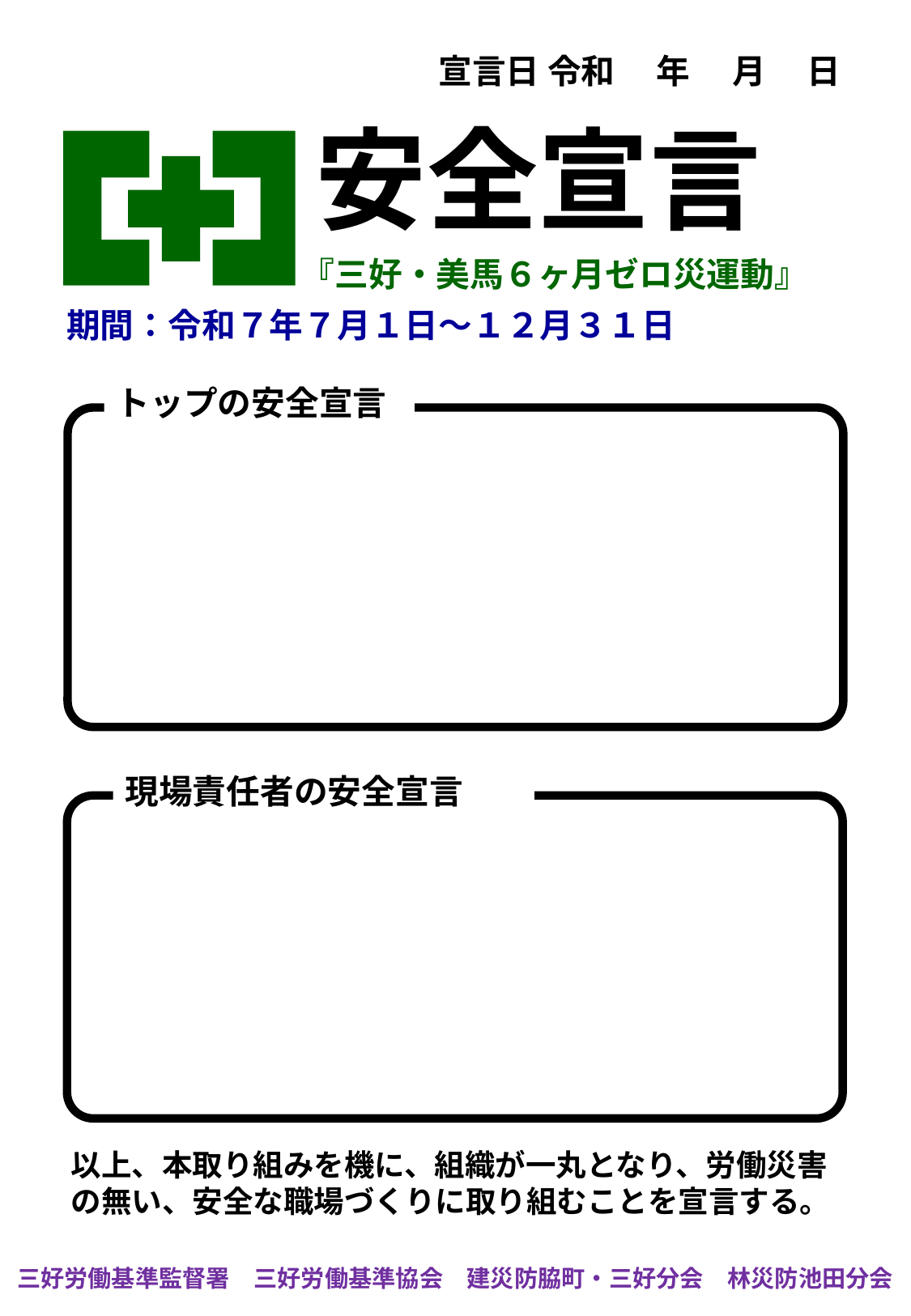

宣言日 令和　 年　 月　 日
安全宣言

『三好・美馬６ヶ月ゼロ災運動』
期間：令和７年７月１日～１２月３１日
トップの安全宣言

現場責任者の安全宣言

以上、本取り組みを機に、組織が一丸となり、労働災害の無い、安全な職場づくりに取り組むことを宣言する。

三好労働基準監督署　三好労働基準協会　建災防脇町・三好分会　林災防池田分会